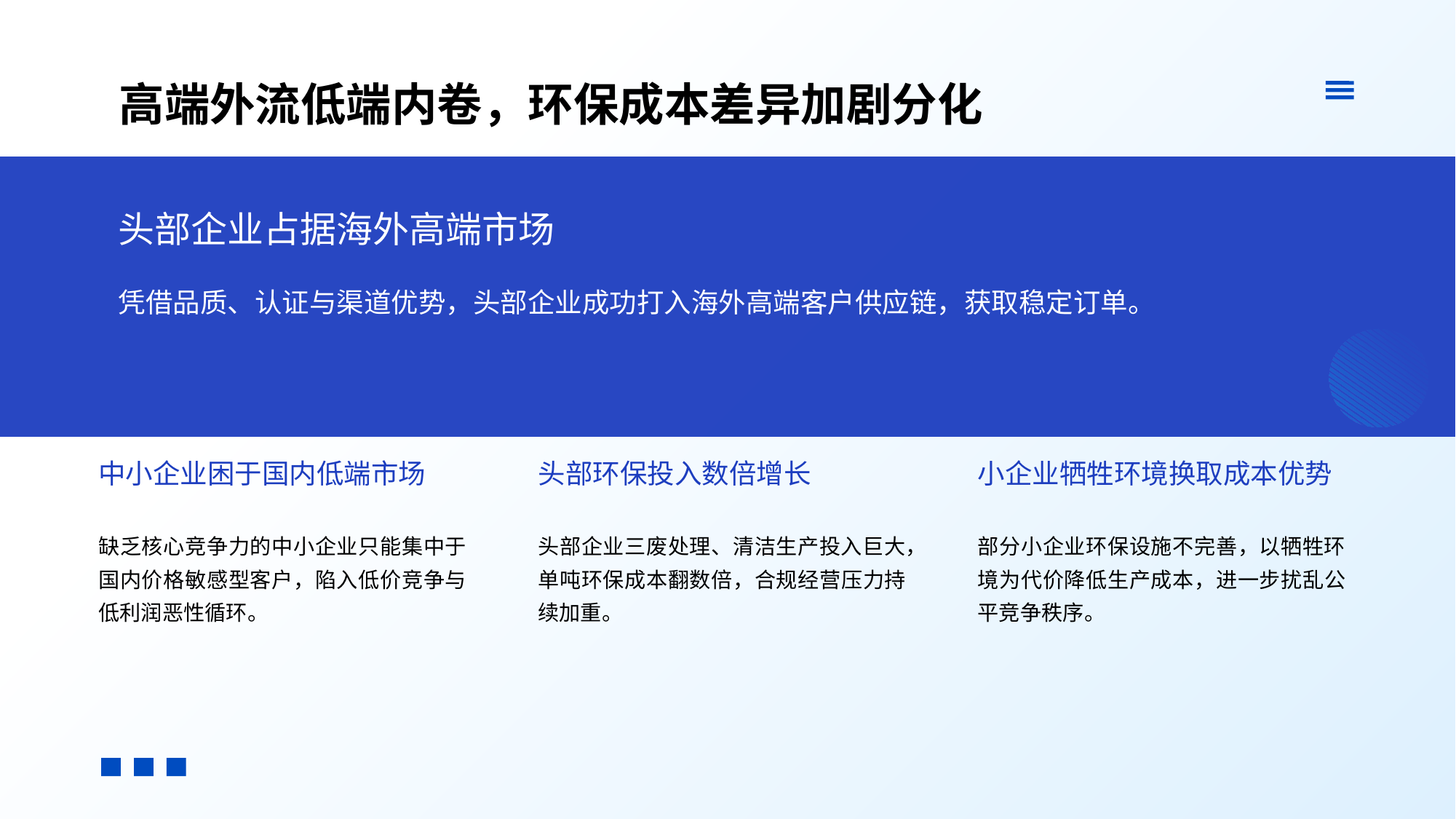

高端外流低端内卷，环保成本差异加剧分化

头部企业占据海外高端市场
凭借品质、认证与渠道优势，头部企业成功打入海外高端客户供应链，获取稳定订单。

中小企业困于国内低端市场
头部环保投入数倍增长
小企业牺牲环境换取成本优势
缺乏核心竞争力的中小企业只能集中于国内价格敏感型客户，陷入低价竞争与低利润恶性循环。
头部企业三废处理、清洁生产投入巨大，单吨环保成本翻数倍，合规经营压力持续加重。
部分小企业环保设施不完善，以牺牲环境为代价降低生产成本，进一步扰乱公平竞争秩序。